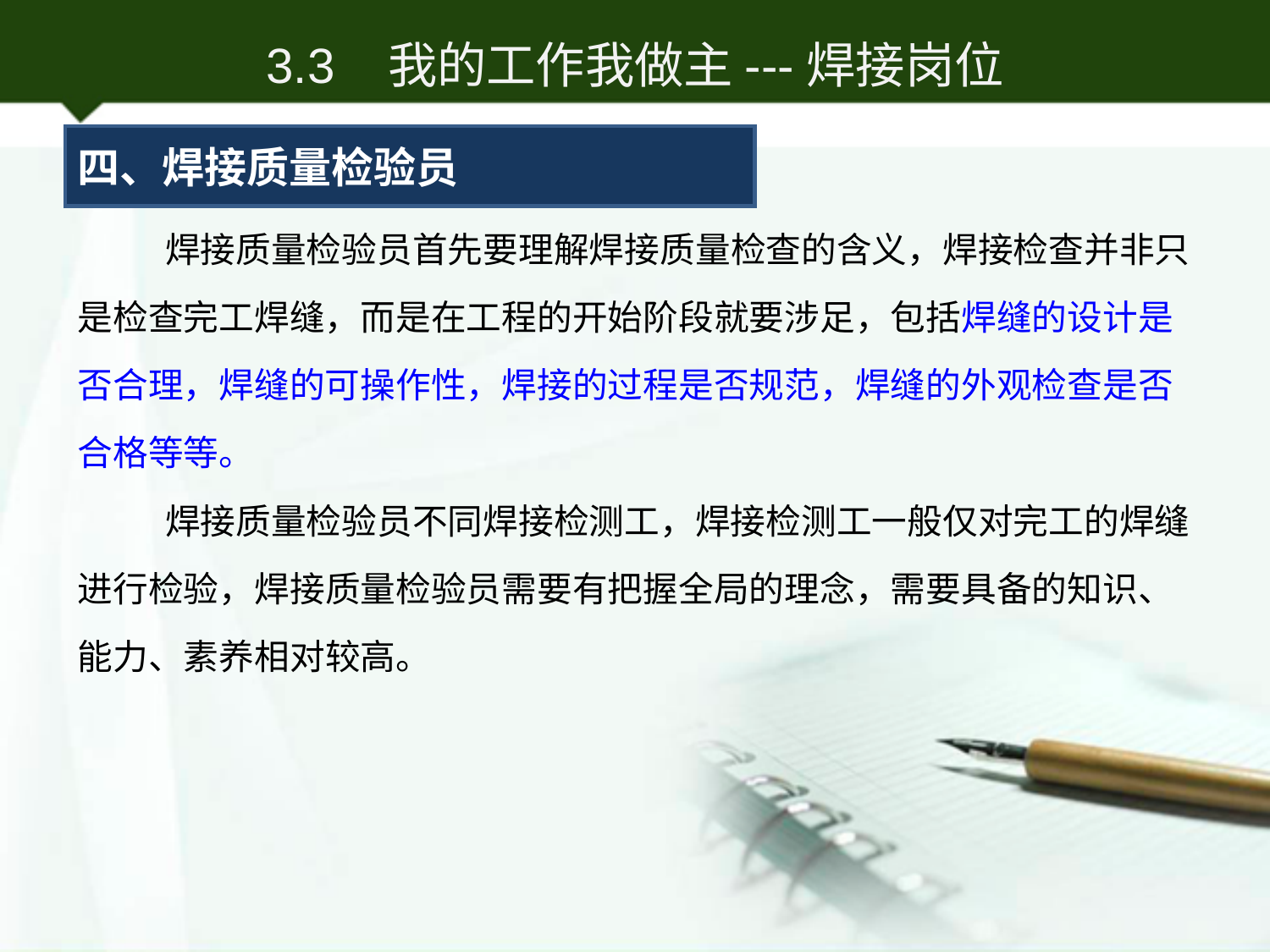

3.3   我的工作我做主---焊接岗位
四、焊接质量检验员
焊接质量检验员首先要理解焊接质量检查的含义，焊接检查并非只是检查完工焊缝，而是在工程的开始阶段就要涉足，包括焊缝的设计是否合理，焊缝的可操作性，焊接的过程是否规范，焊缝的外观检查是否合格等等。
焊接质量检验员不同焊接检测工，焊接检测工一般仅对完工的焊缝进行检验，焊接质量检验员需要有把握全局的理念，需要具备的知识、能力、素养相对较高。